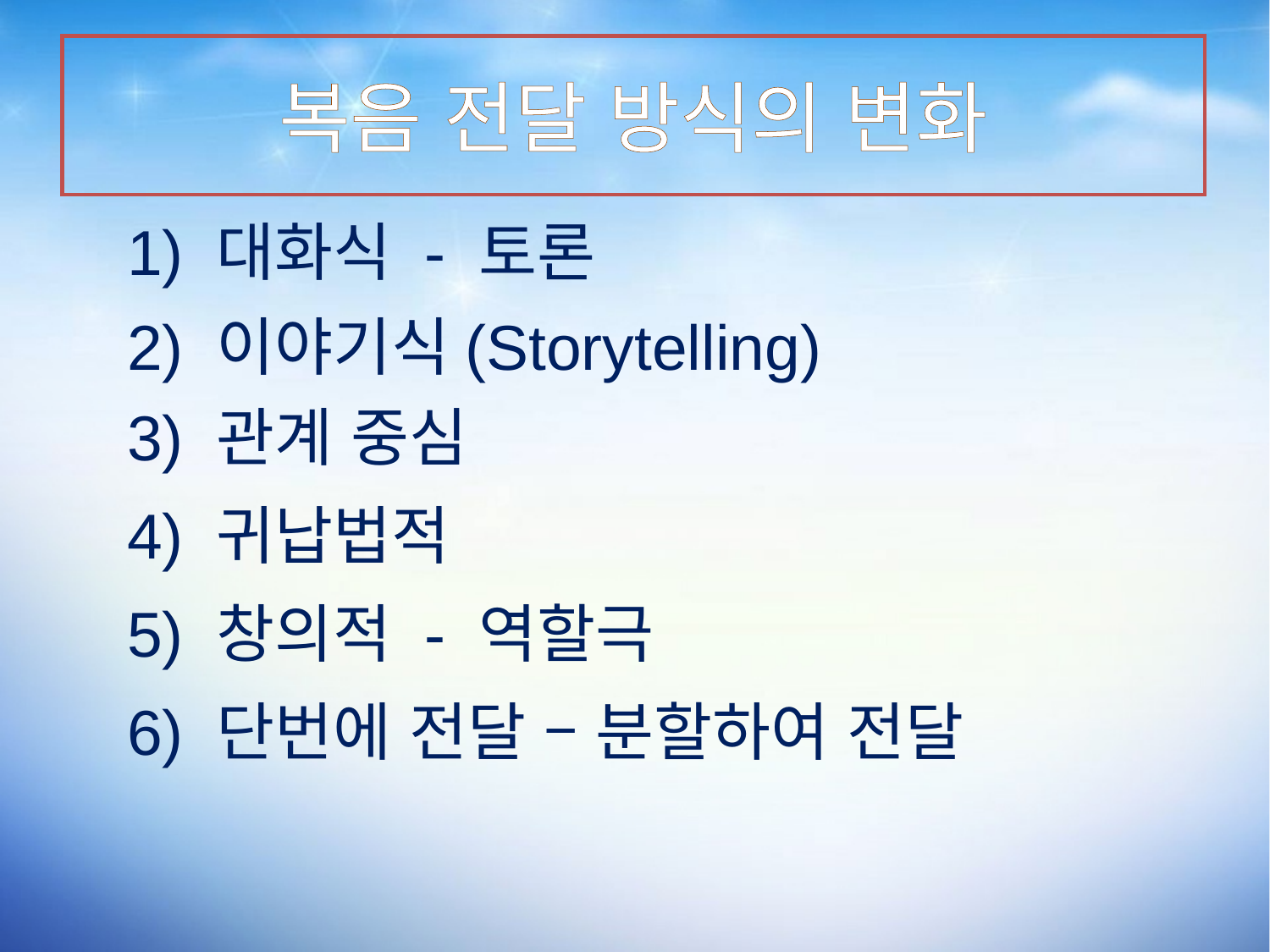

복음 전달 방식의 변화
1) 대화식 - 토론
2) 이야기식(Storytelling)
3) 관계 중심
4) 귀납법적
5) 창의적 - 역할극
6) 단번에 전달 – 분할하여 전달